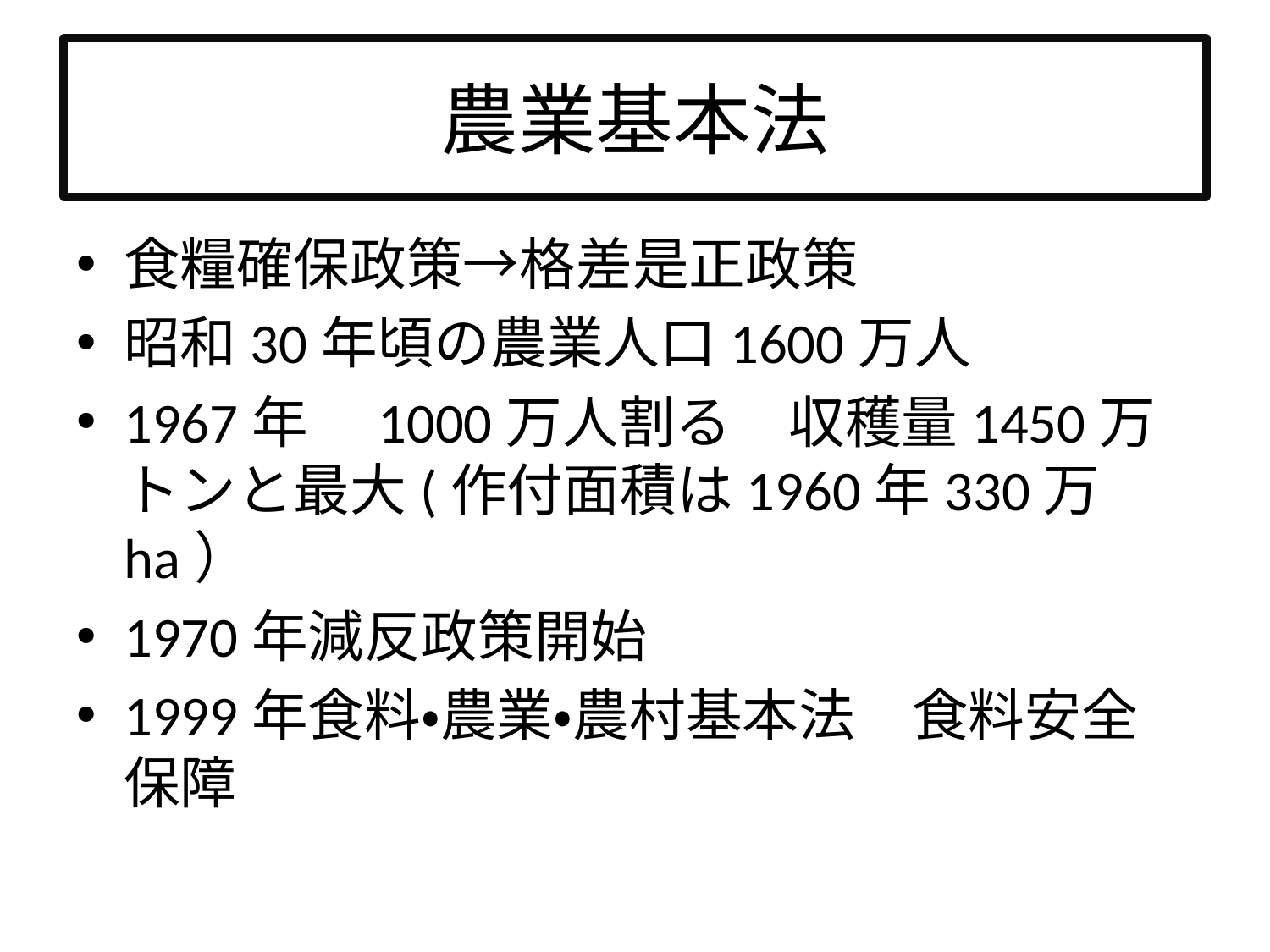

# 農業基本法
食糧確保政策→格差是正政策
昭和30年頃の農業人口1600万人
1967年　1000万人割る　収穫量1450万トンと最大(作付面積は1960年330万ha）
1970年減反政策開始
1999年食料・農業・農村基本法　食料安全保障